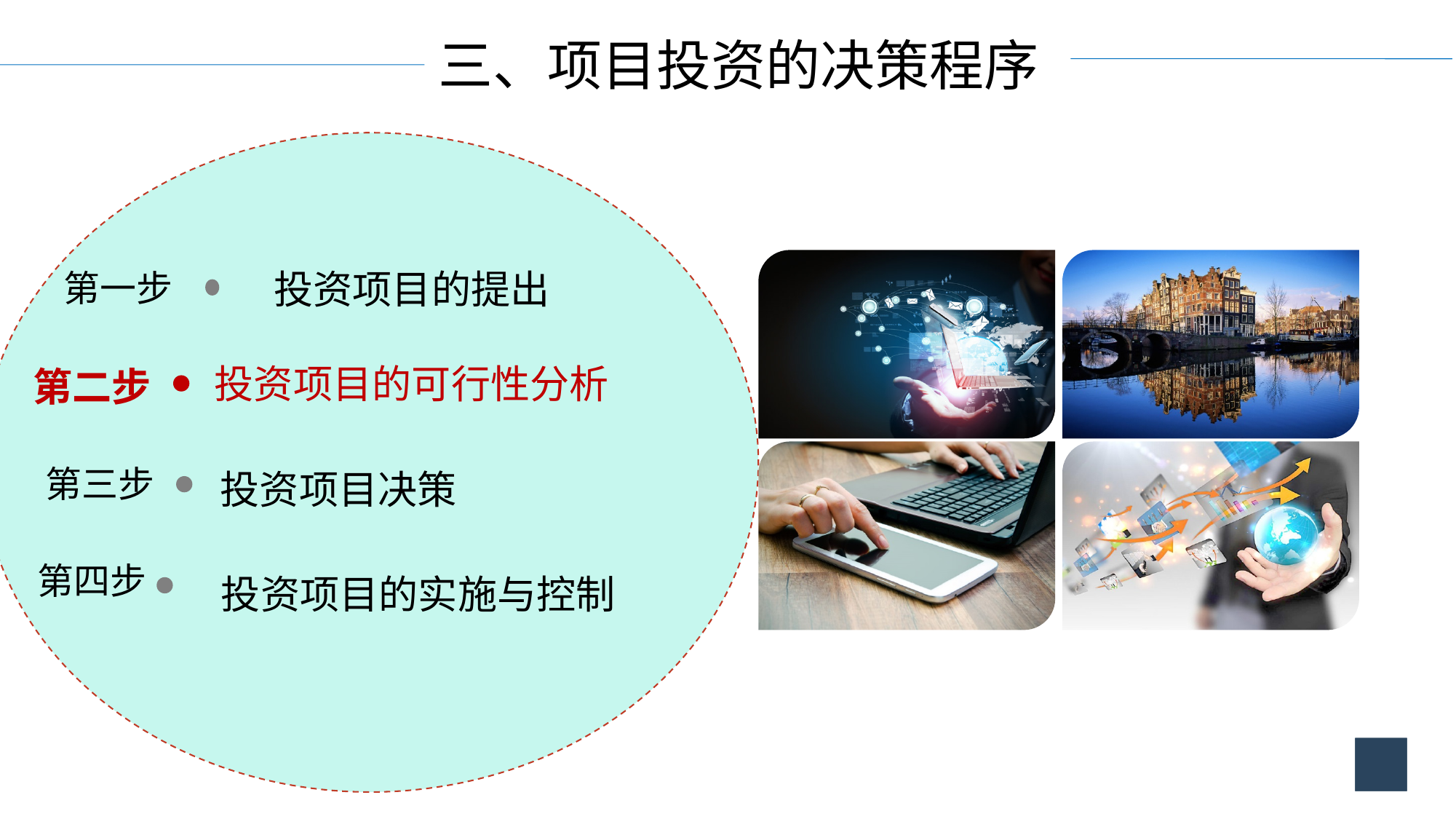

三、项目投资的决策程序

投资项目的提出

第一步

投资项目的可行性分析
第二步

投资项目决策
第三步

第四步
投资项目的实施与控制

16